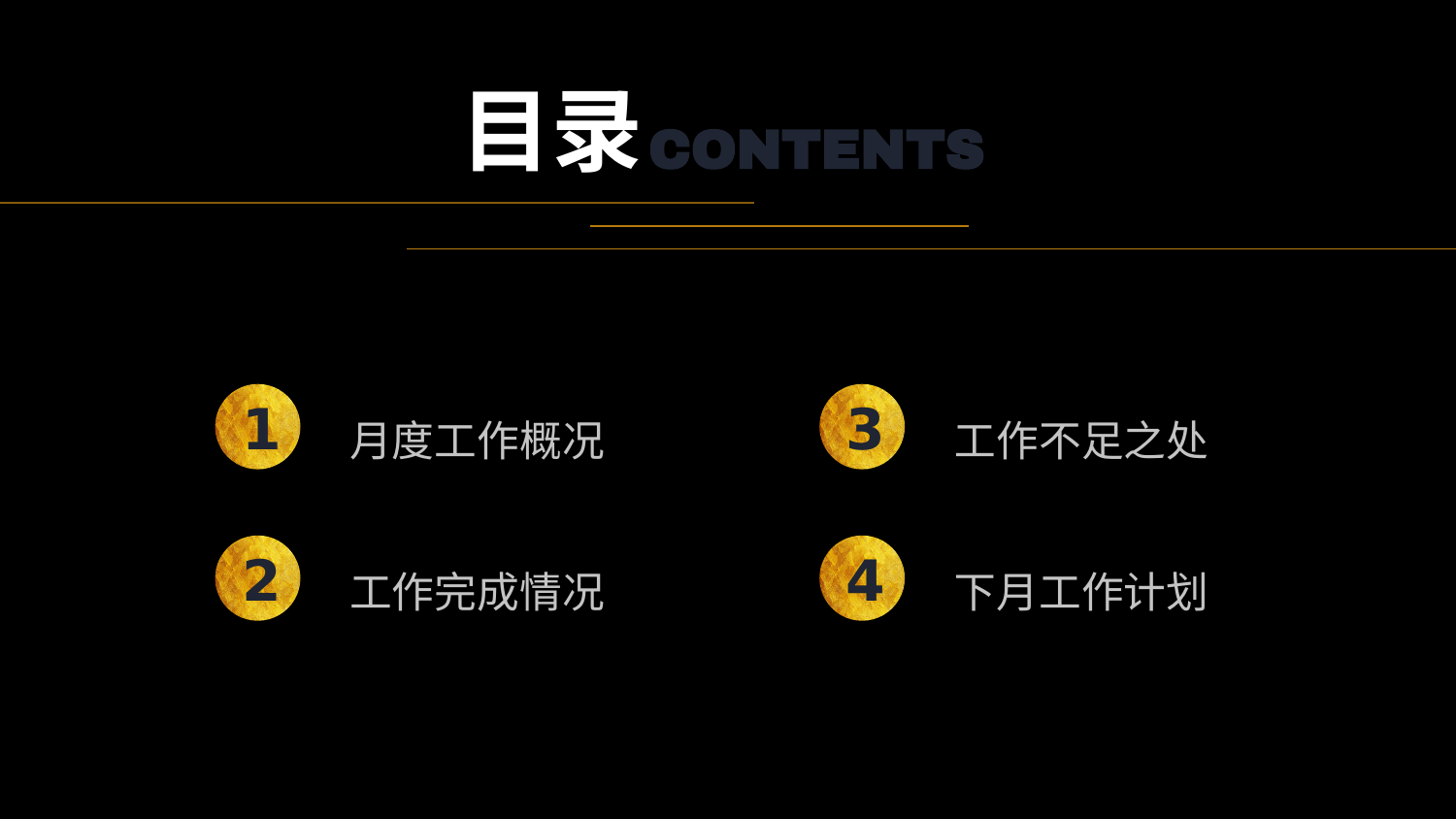

目录
CONTENTS
1
3
月度工作概况
工作不足之处
2
4
工作完成情况
下月工作计划